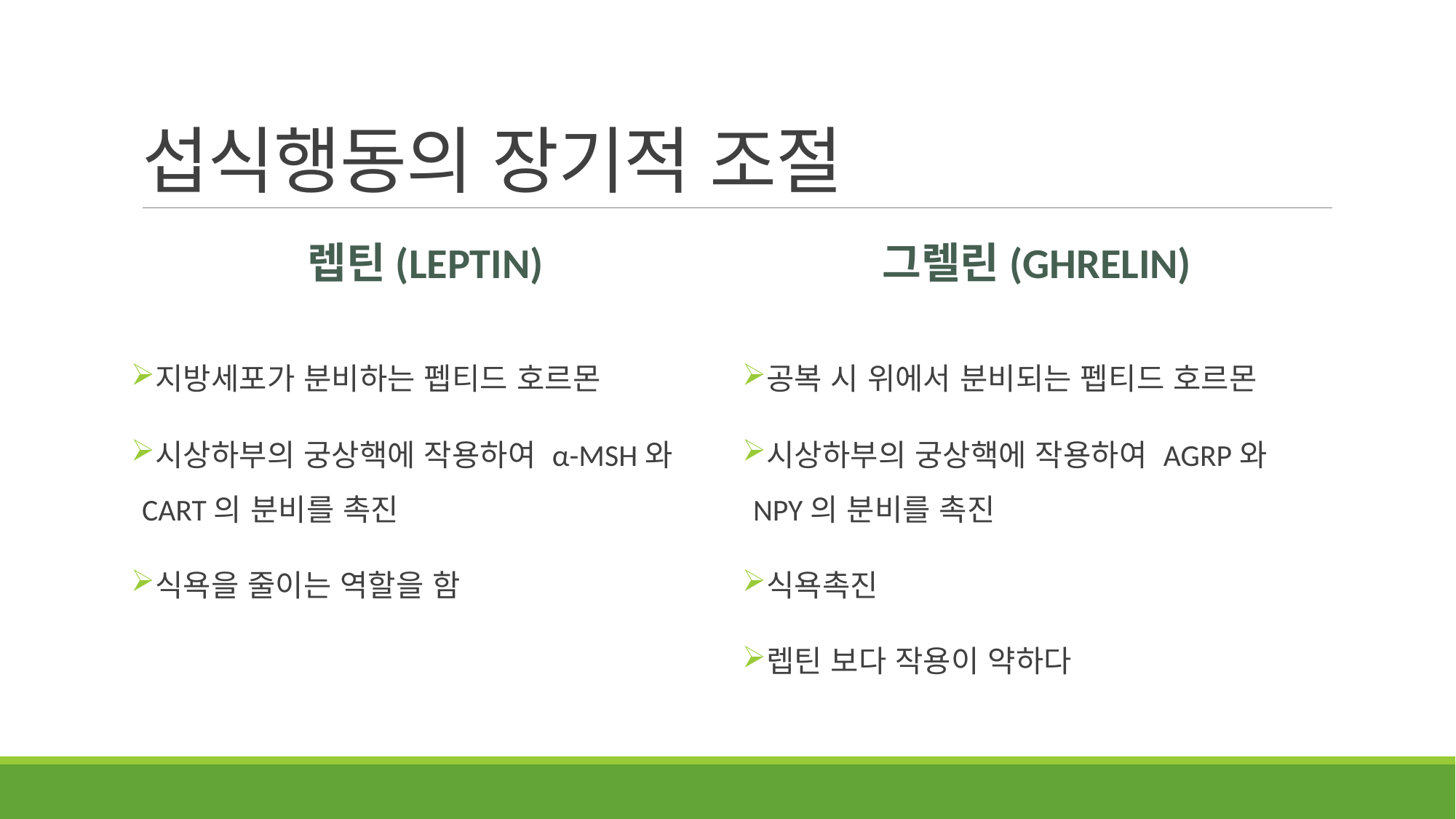

# 섭식행동의 장기적 조절
렙틴(Leptin)
그렐린(ghrelin)
지방세포가 분비하는 펩티드 호르몬
시상하부의 궁상핵에 작용하여 α-MSH와 CART의 분비를 촉진
식욕을 줄이는 역할을 함

공복 시 위에서 분비되는 펩티드 호르몬
시상하부의 궁상핵에 작용하여 AGRP와 NPY의 분비를 촉진
식욕촉진
렙틴 보다 작용이 약하다